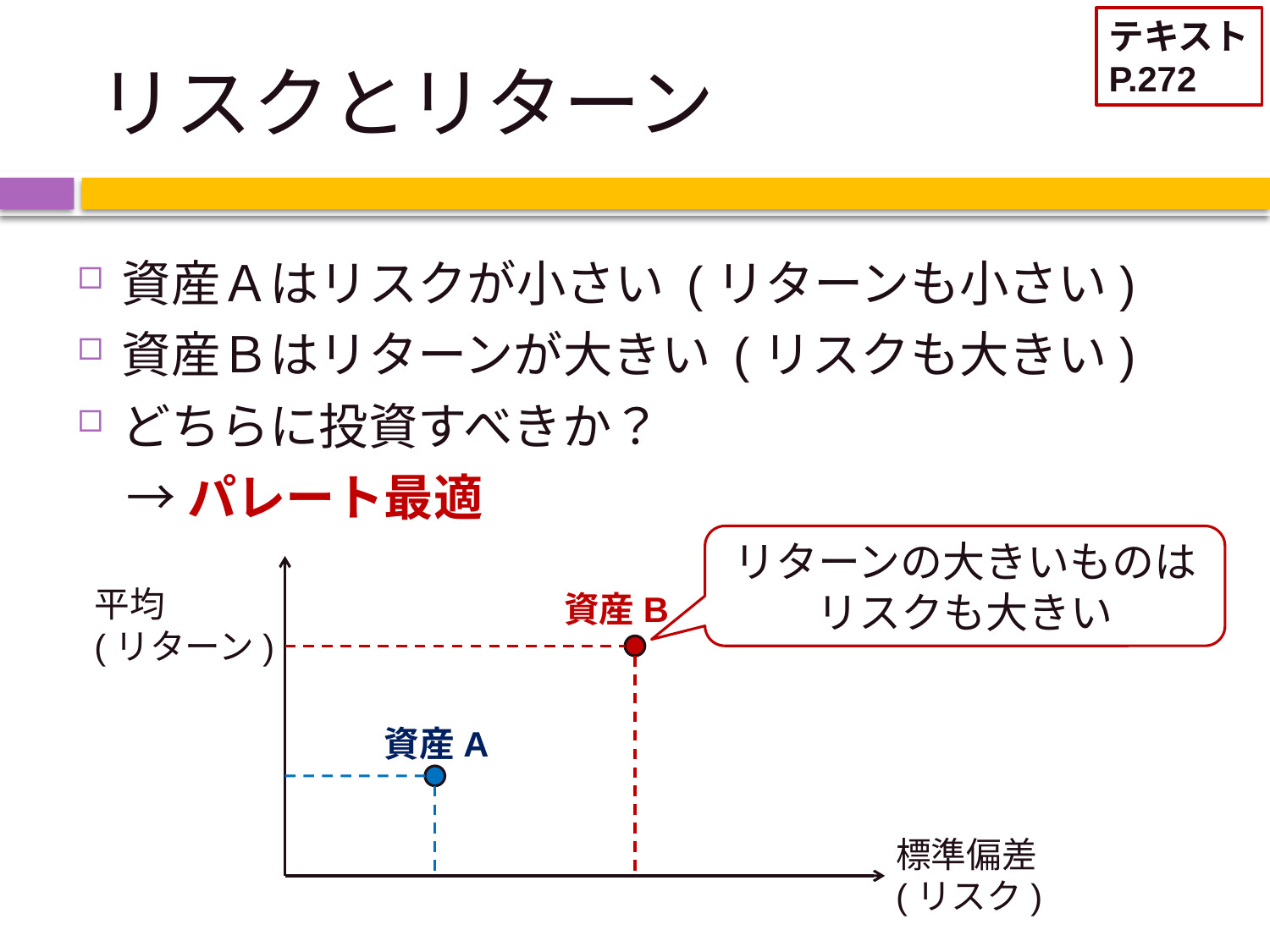

テキスト
P.272
# リスクとリターン
資産Ａはリスクが小さい (リターンも小さい)
資産Ｂはリターンが大きい (リスクも大きい)
どちらに投資すべきか？
　→ パレート最適
リターンの大きいものはリスクも大きい
平均
(リターン)
資産B

資産A

標準偏差
(リスク)